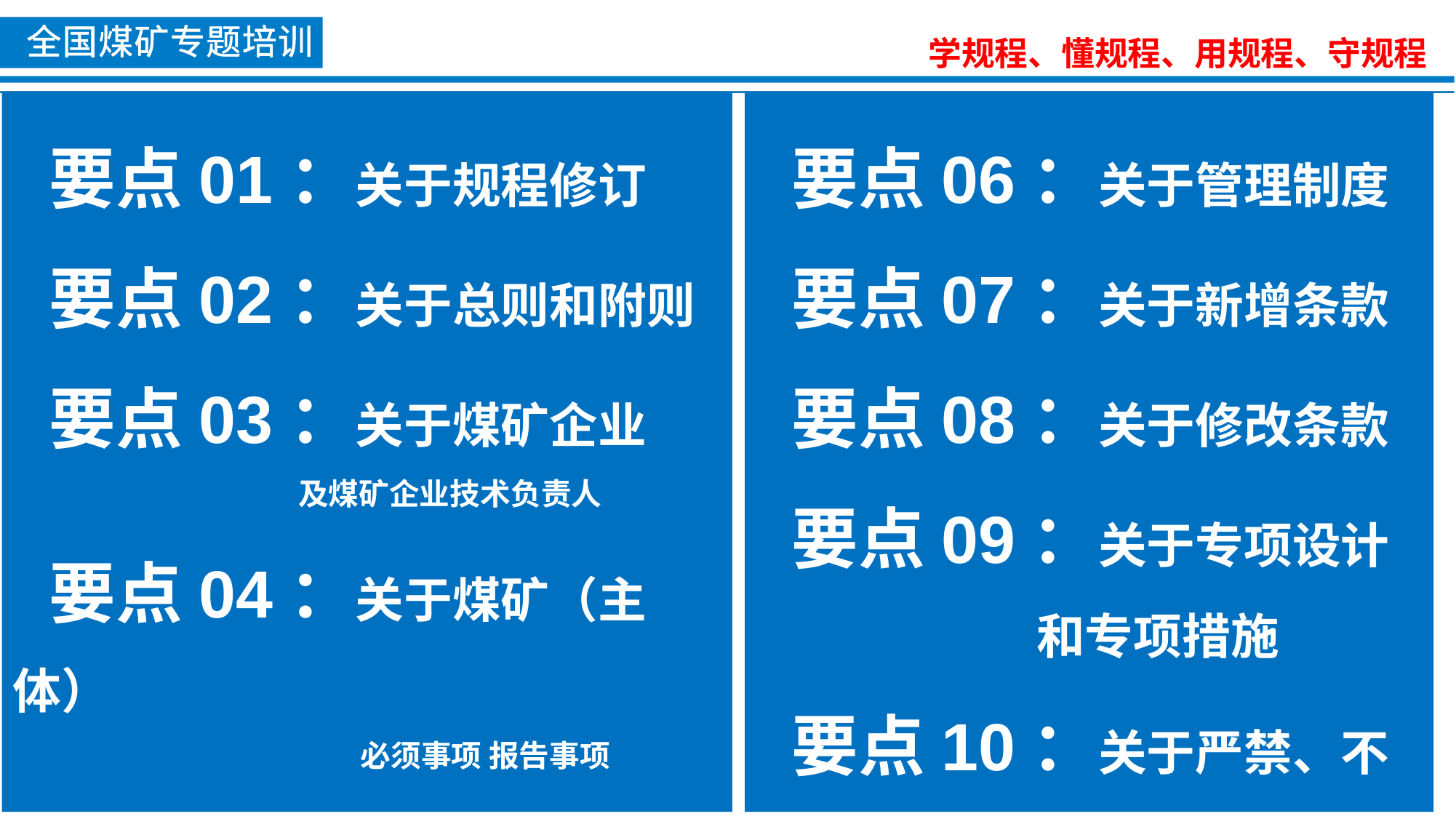

要点01：关于规程修订
要点02：关于总则和附则
要点03：关于煤矿企业
                                   及煤矿企业技术负责人
要点04：关于煤矿（主体）
                                            必须事项 报告事项
要点05：关于机构和人员
要点06：关于管理制度
要点07：关于新增条款
要点08：关于修改条款
要点09：关于专项设计
                     和专项措施
要点10：关于严禁、不得